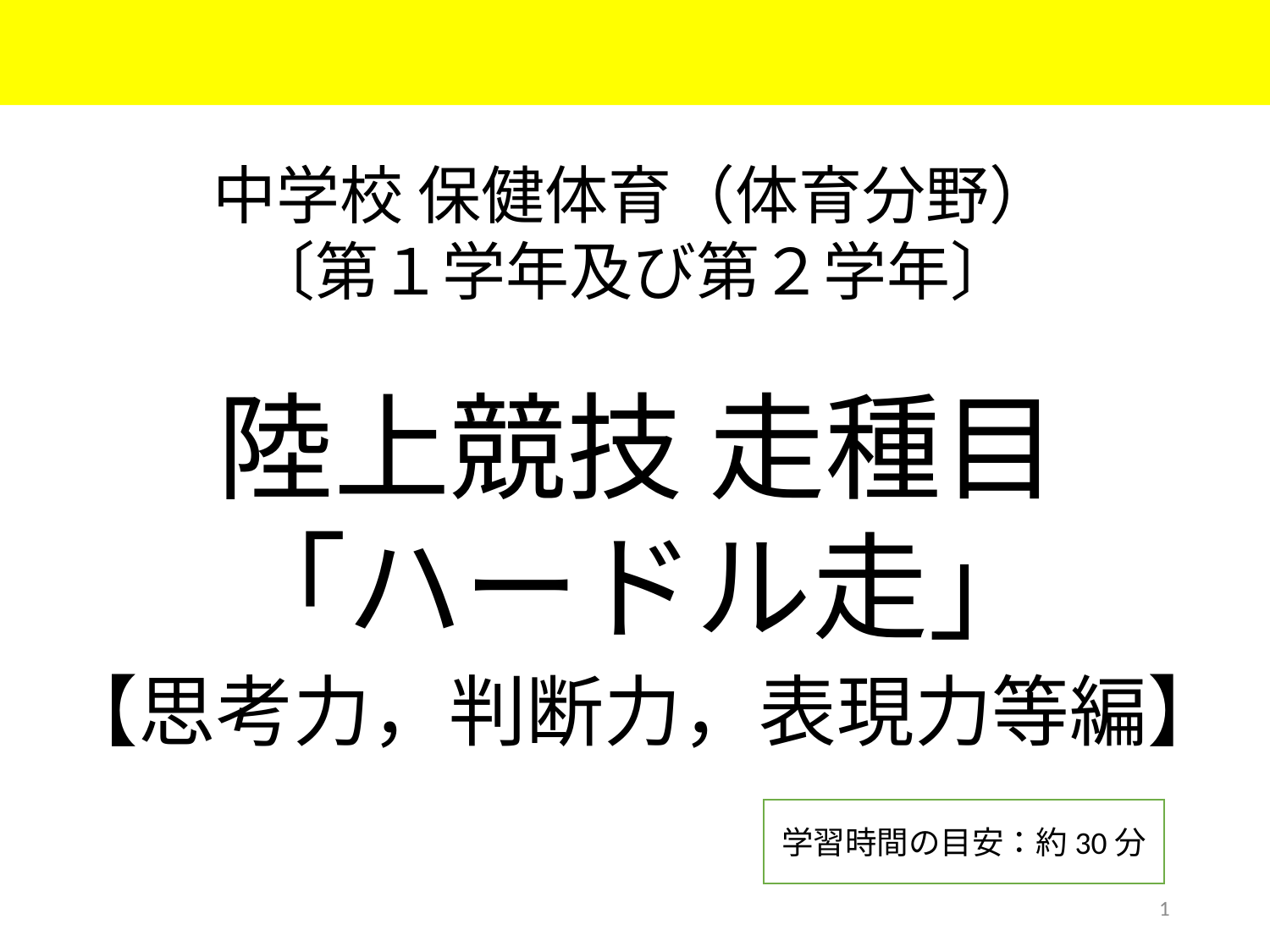

中学校 保健体育（体育分野）
〔第１学年及び第２学年〕
陸上競技 走種目
「ハードル走」

【思考力，判断力，表現力等編】
学習時間の目安：約30分
1